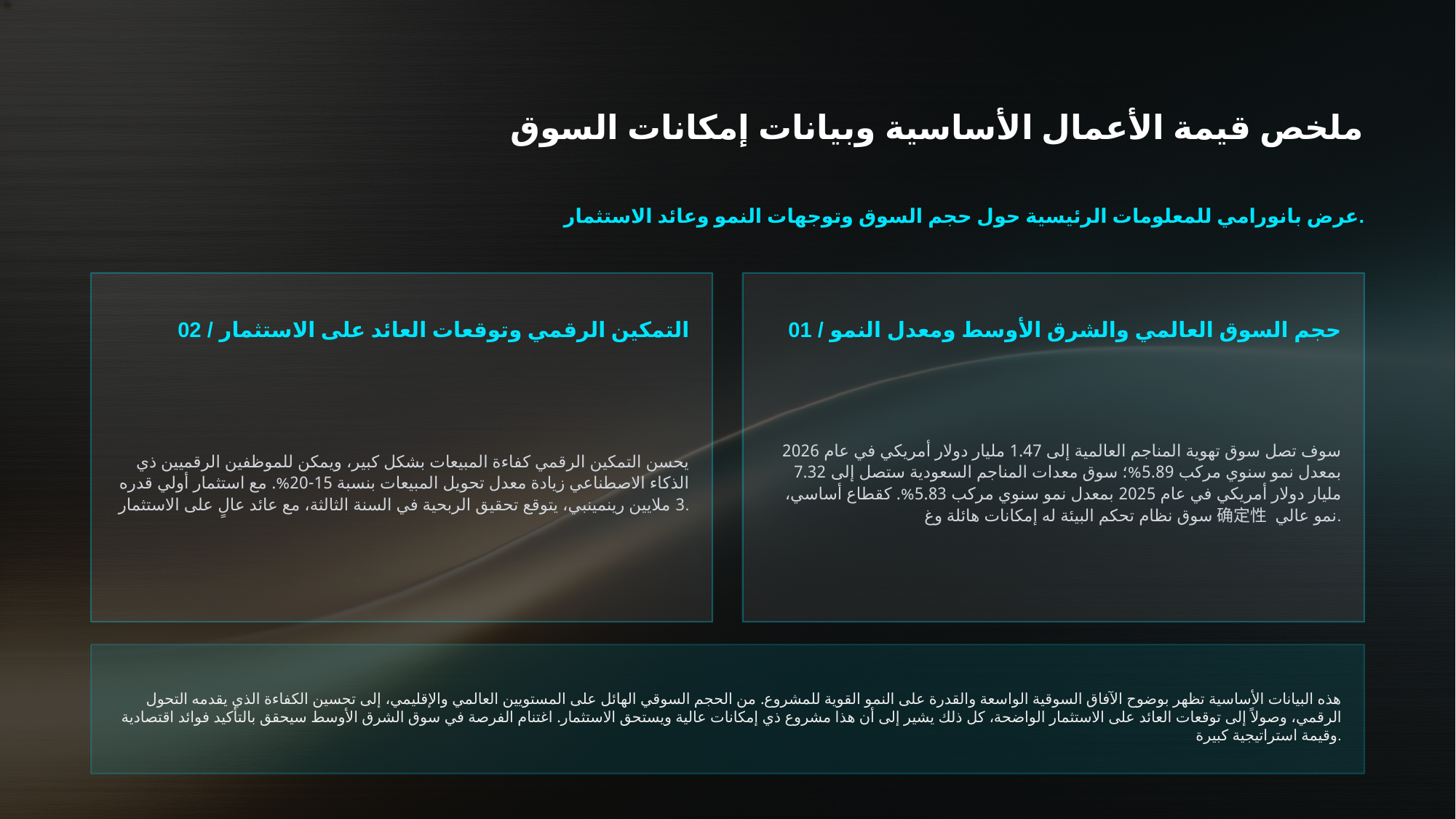

ملخص قيمة الأعمال الأساسية وبيانات إمكانات السوق
عرض بانورامي للمعلومات الرئيسية حول حجم السوق وتوجهات النمو وعائد الاستثمار.

02 / التمكين الرقمي وتوقعات العائد على الاستثمار
01 / حجم السوق العالمي والشرق الأوسط ومعدل النمو
يحسن التمكين الرقمي كفاءة المبيعات بشكل كبير، ويمكن للموظفين الرقميين ذي الذكاء الاصطناعي زيادة معدل تحويل المبيعات بنسبة 15-20%. مع استثمار أولي قدره 3 ملايين رينمينبي، يتوقع تحقيق الربحية في السنة الثالثة، مع عائد عالٍ على الاستثمار.
سوف تصل سوق تهوية المناجم العالمية إلى 1.47 مليار دولار أمريكي في عام 2026 بمعدل نمو سنوي مركب 5.89%؛ سوق معدات المناجم السعودية ستصل إلى 7.32 مليار دولار أمريكي في عام 2025 بمعدل نمو سنوي مركب 5.83%. كقطاع أساسي، سوق نظام تحكم البيئة له إمكانات هائلة وغ确定性 نمو عالي.

هذه البيانات الأساسية تظهر بوضوح الآفاق السوقية الواسعة والقدرة على النمو القوية للمشروع. من الحجم السوقي الهائل على المستويين العالمي والإقليمي، إلى تحسين الكفاءة الذي يقدمه التحول الرقمي، وصولاً إلى توقعات العائد على الاستثمار الواضحة، كل ذلك يشير إلى أن هذا مشروع ذي إمكانات عالية ويستحق الاستثمار. اغتنام الفرصة في سوق الشرق الأوسط سيحقق بالتأكيد فوائد اقتصادية وقيمة استراتيجية كبيرة.